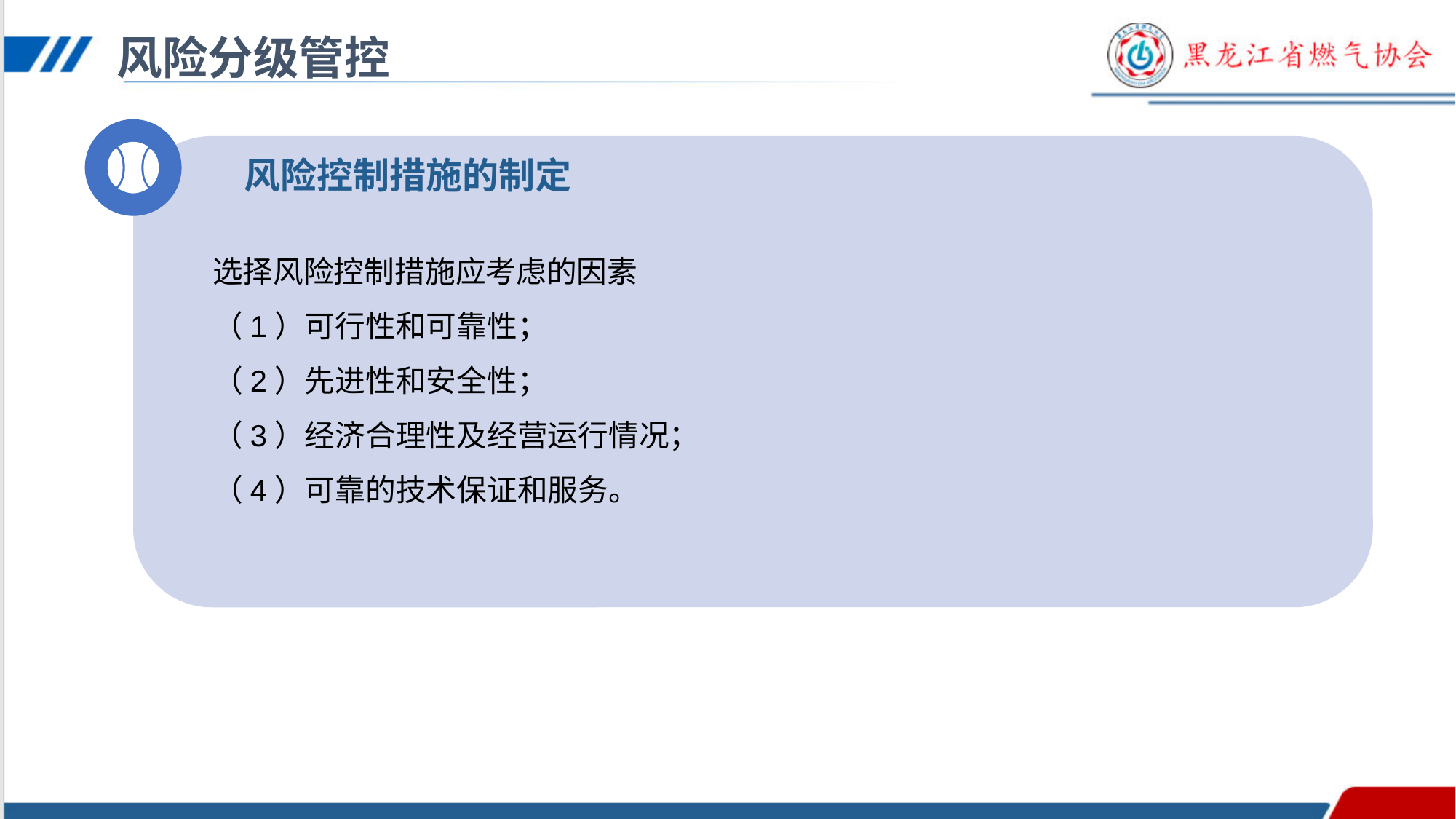

风险分级管控

风险控制措施的制定
选择风险控制措施应考虑的因素
（1）可行性和可靠性；
（2）先进性和安全性；
（3）经济合理性及经营运行情况；
（4）可靠的技术保证和服务。